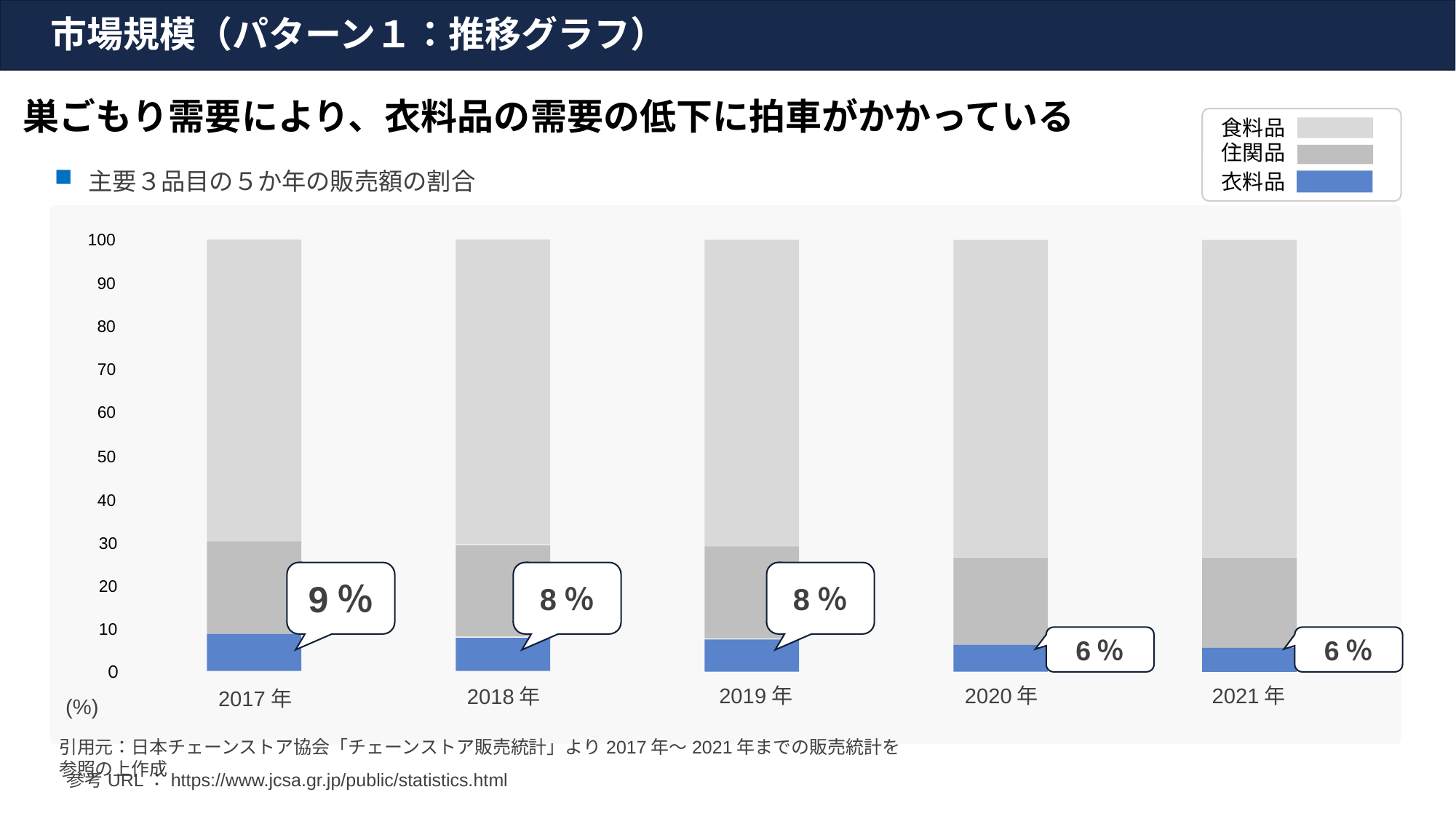

# 市場規模（パターン１：推移グラフ）
巣ごもり需要により、衣料品の需要の低下に拍車がかかっている

食料品

住関品

主要３品目の５か年の販売額の割合
衣料品

100

90
80
70
60
50
40
30

9％
8％
8％
20
10
6％
6％

０
2019年
2020年
2021年
2018年
2017年
(%)
引用元：日本チェーンストア協会「チェーンストア販売統計」より2017年～2021年までの販売統計を参照の上作成
参考URL：https://www.jcsa.gr.jp/public/statistics.html